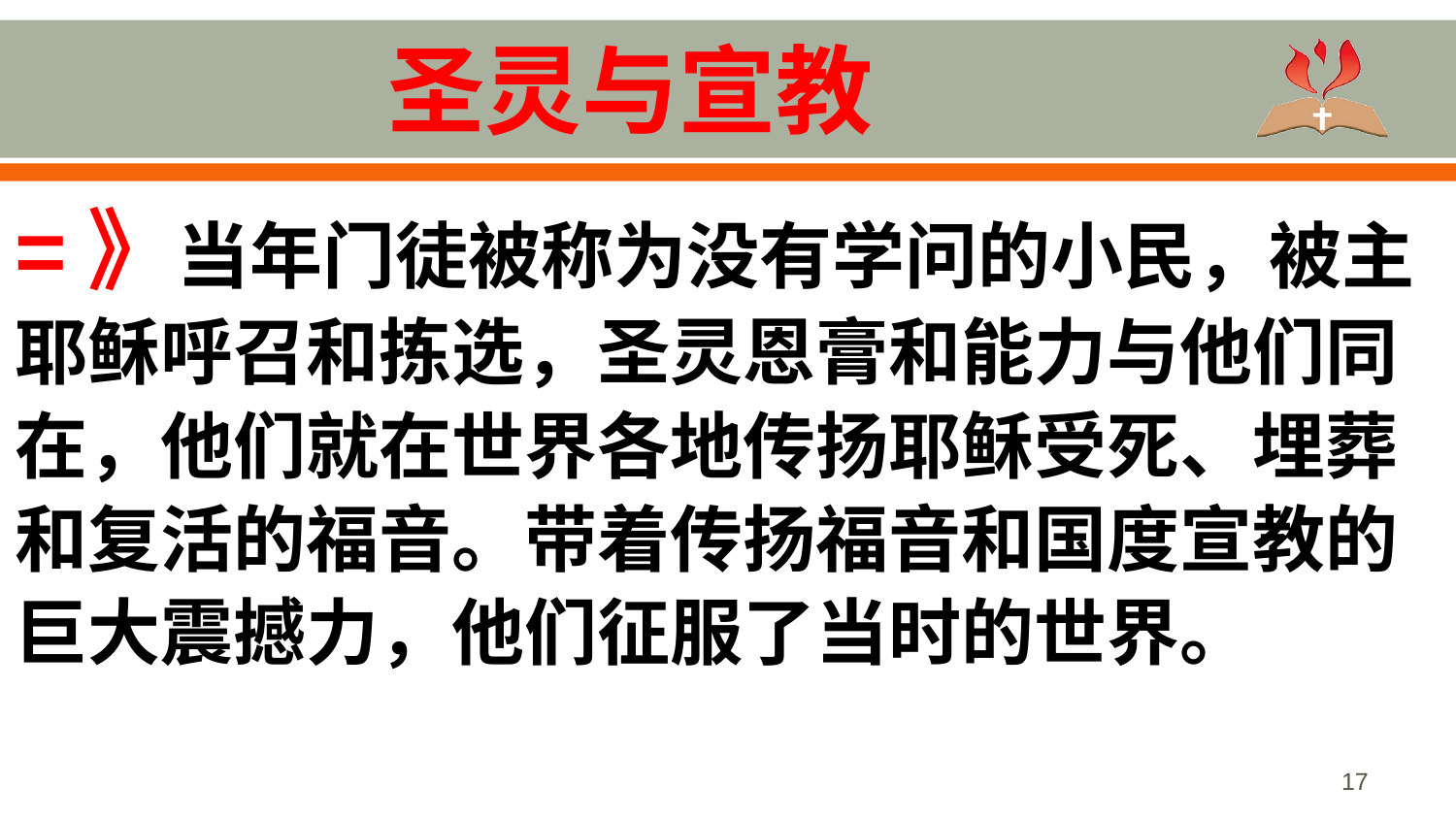

# 圣灵与宣教
=》当年门徒被称为没有学问的小民，被主耶稣呼召和拣选，圣灵恩膏和能力与他们同在，他们就在世界各地传扬耶稣受死、埋葬和复活的福音。带着传扬福音和国度宣教的巨大震撼力，他们征服了当时的世界。
17